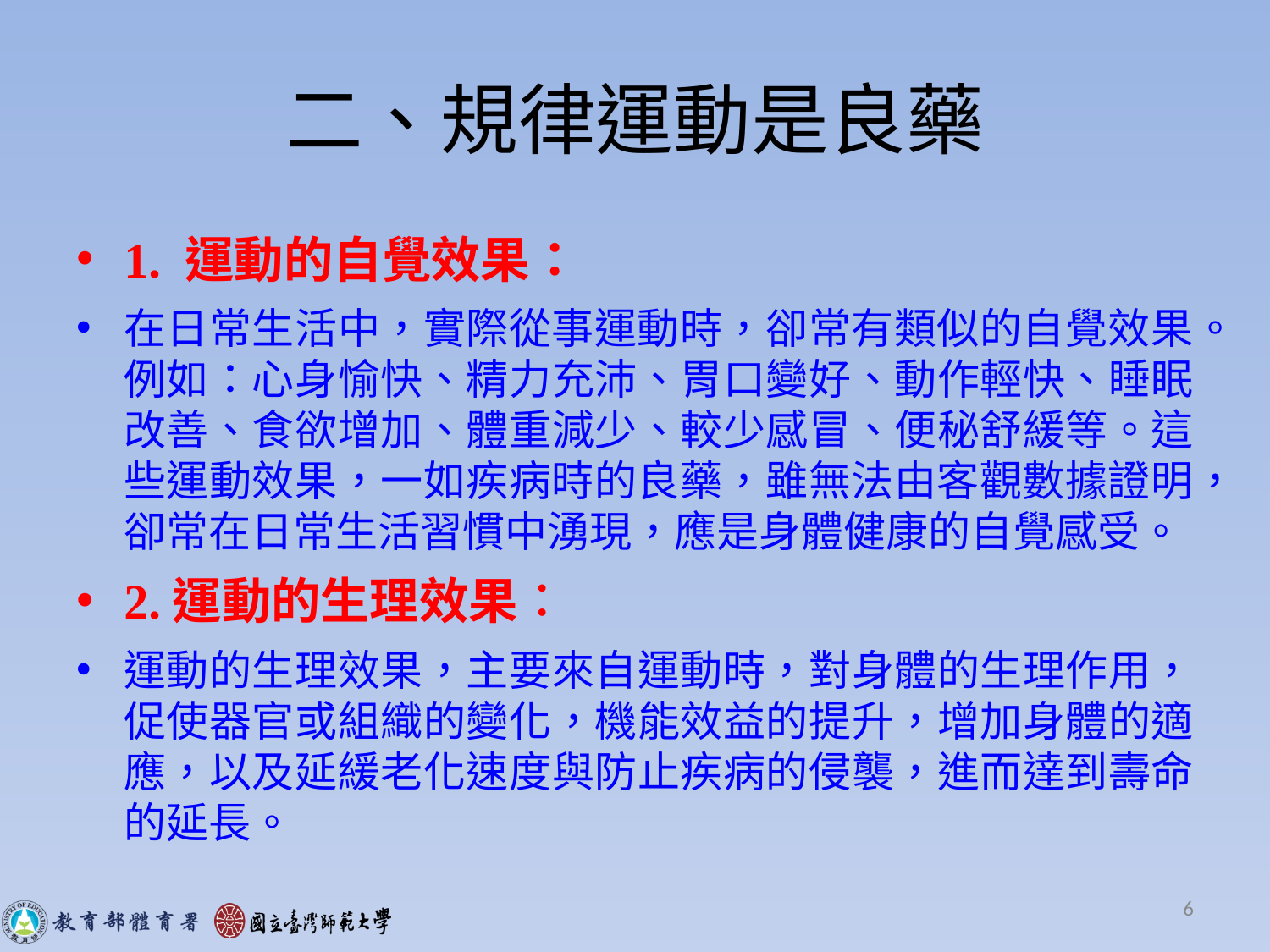

# 二、規律運動是良藥
1. 運動的自覺效果：
在日常生活中，實際從事運動時，卻常有類似的自覺效果。例如：心身愉快、精力充沛、胃口變好、動作輕快、睡眠改善、食欲增加、體重減少、較少感冒、便秘舒緩等。這些運動效果，一如疾病時的良藥，雖無法由客觀數據證明，卻常在日常生活習慣中湧現，應是身體健康的自覺感受。
2.運動的生理效果：
運動的生理效果，主要來自運動時，對身體的生理作用，促使器官或組織的變化，機能效益的提升，增加身體的適應，以及延緩老化速度與防止疾病的侵襲，進而達到壽命的延長。

6